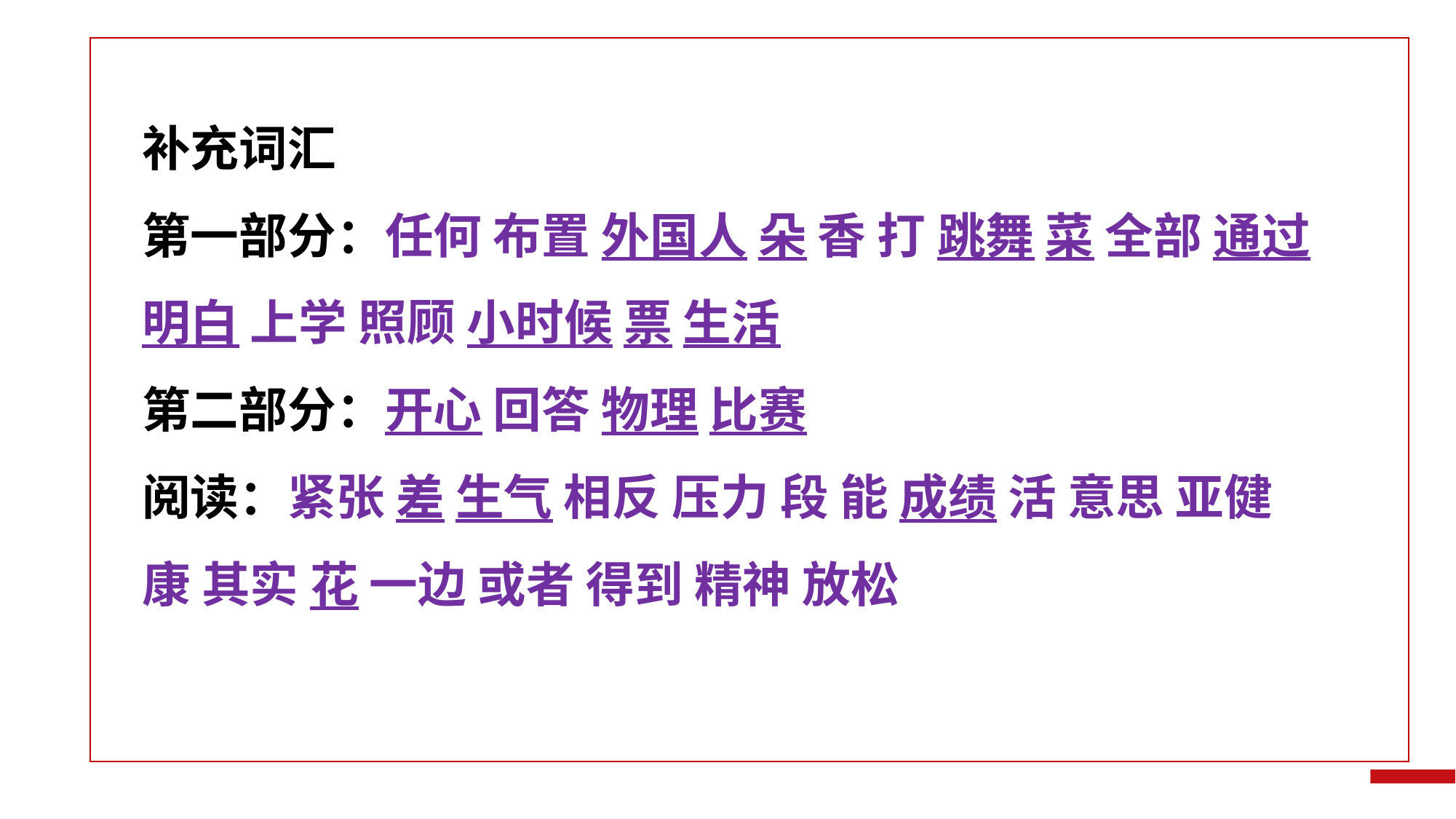

补充词汇
第一部分：任何 布置 外国人 朵 香 打 跳舞 菜 全部 通过 明白 上学 照顾 小时候 票 生活
第二部分：开心 回答 物理 比赛
阅读：紧张 差 生气 相反 压力 段 能 成绩 活 意思 亚健康 其实 花 一边 或者 得到 精神 放松